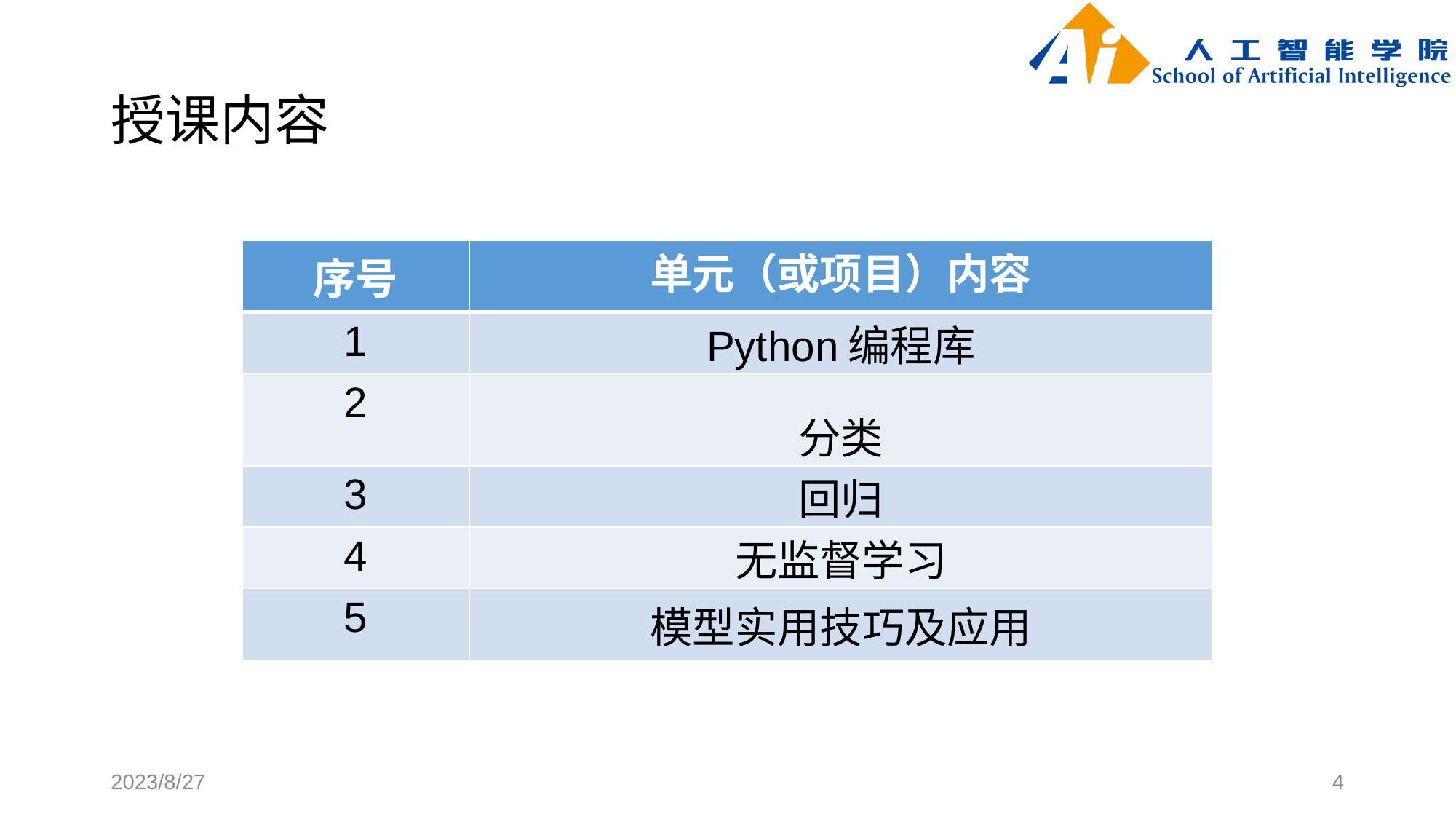

# 授课内容
| 序号 | 单元（或项目）内容 |
| --- | --- |
| 1 | Python编程库 |
| 2 | 分类 |
| 3 | 回归 |
| 4 | 无监督学习 |
| 5 | 模型实用技巧及应用 |
2023/8/27
4